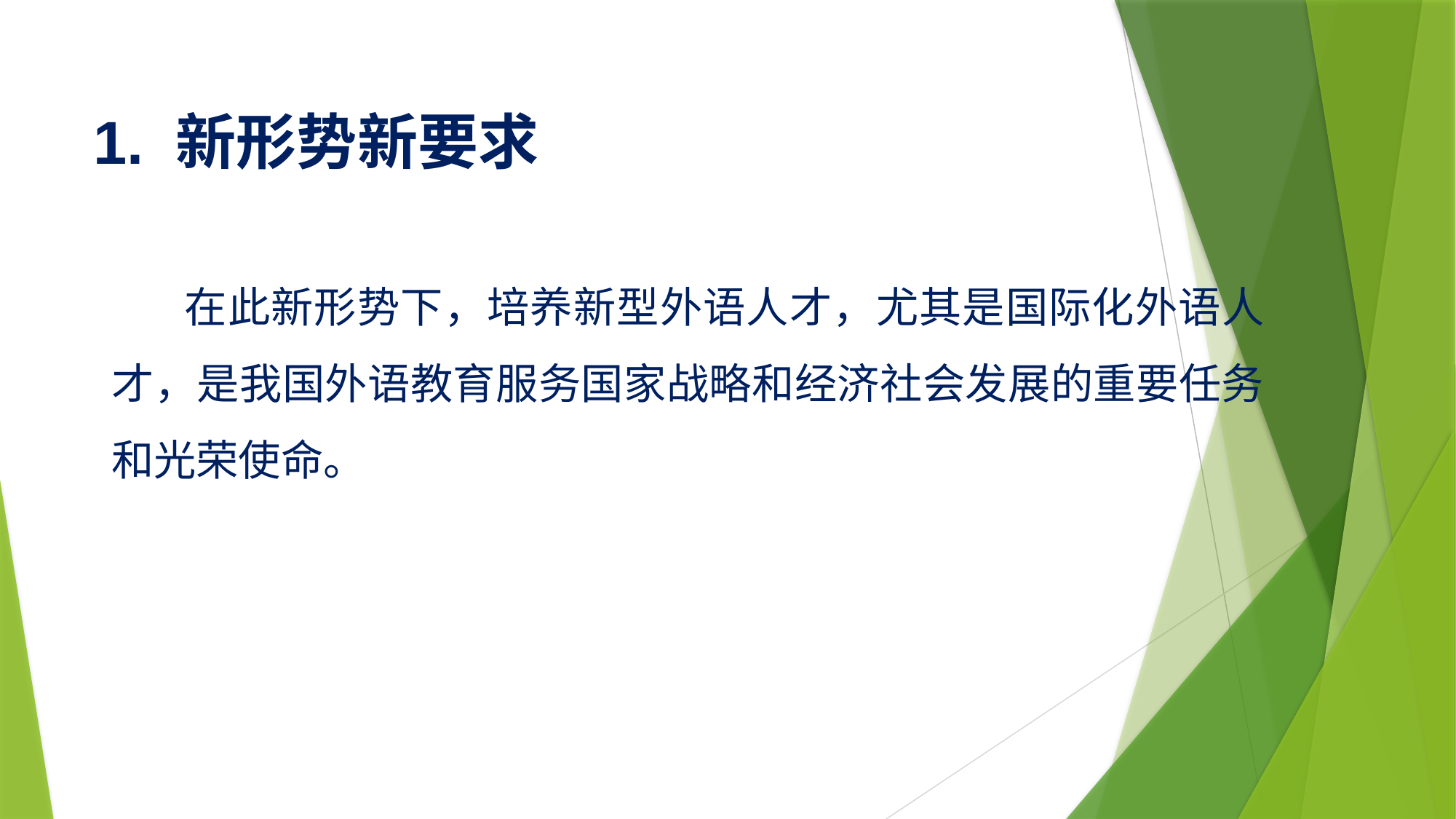

1. 新形势新要求
      在此新形势下，培养新型外语人才，尤其是国际化外语人才，是我国外语教育服务国家战略和经济社会发展的重要任务和光荣使命。